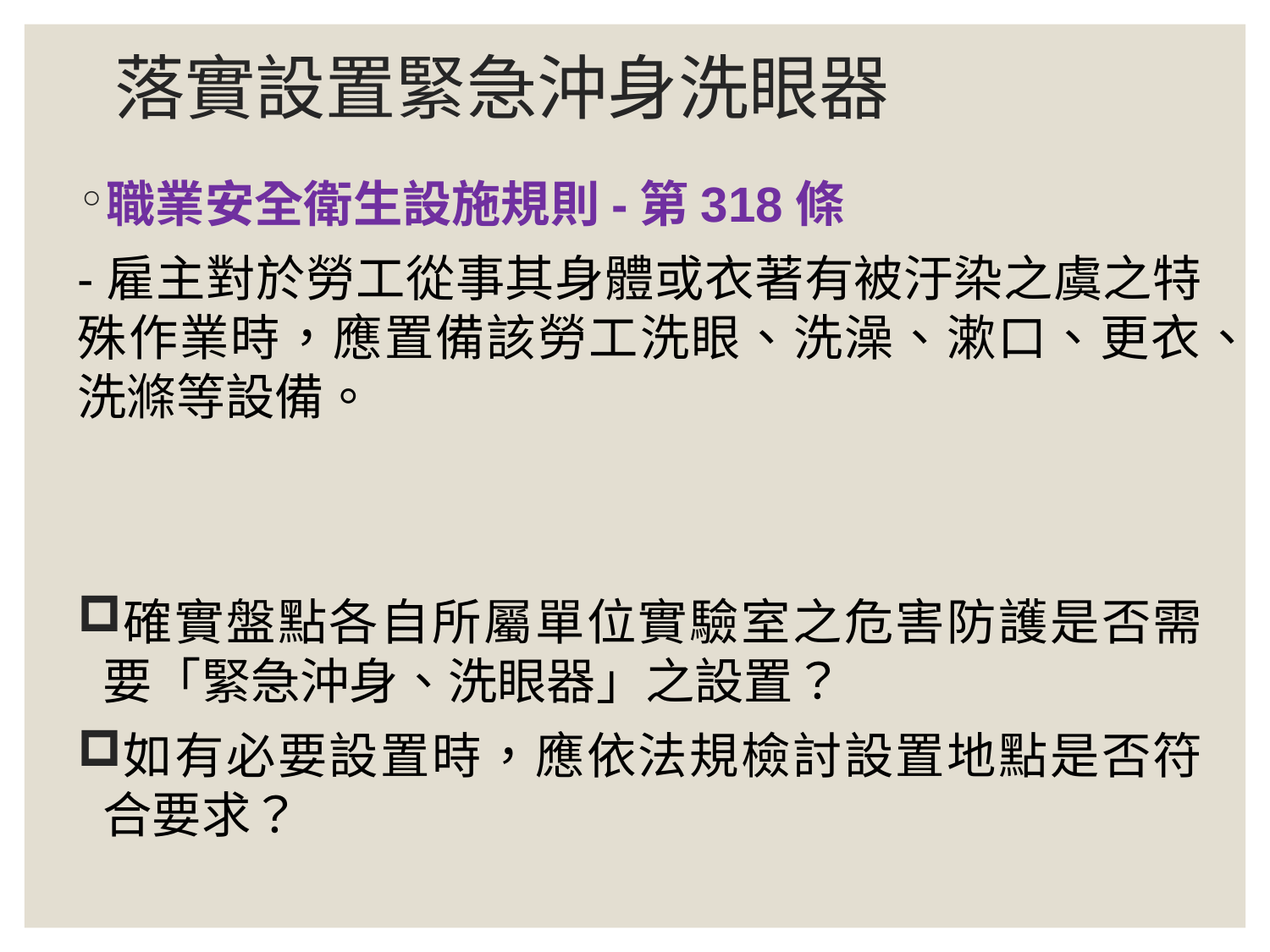

# 落實設置緊急沖身洗眼器
職業安全衛生設施規則-第318條
-雇主對於勞工從事其身體或衣著有被汙染之虞之特殊作業時，應置備該勞工洗眼、洗澡、漱口、更衣、洗滌等設備。

確實盤點各自所屬單位實驗室之危害防護是否需要「緊急沖身、洗眼器」之設置？
如有必要設置時，應依法規檢討設置地點是否符合要求？